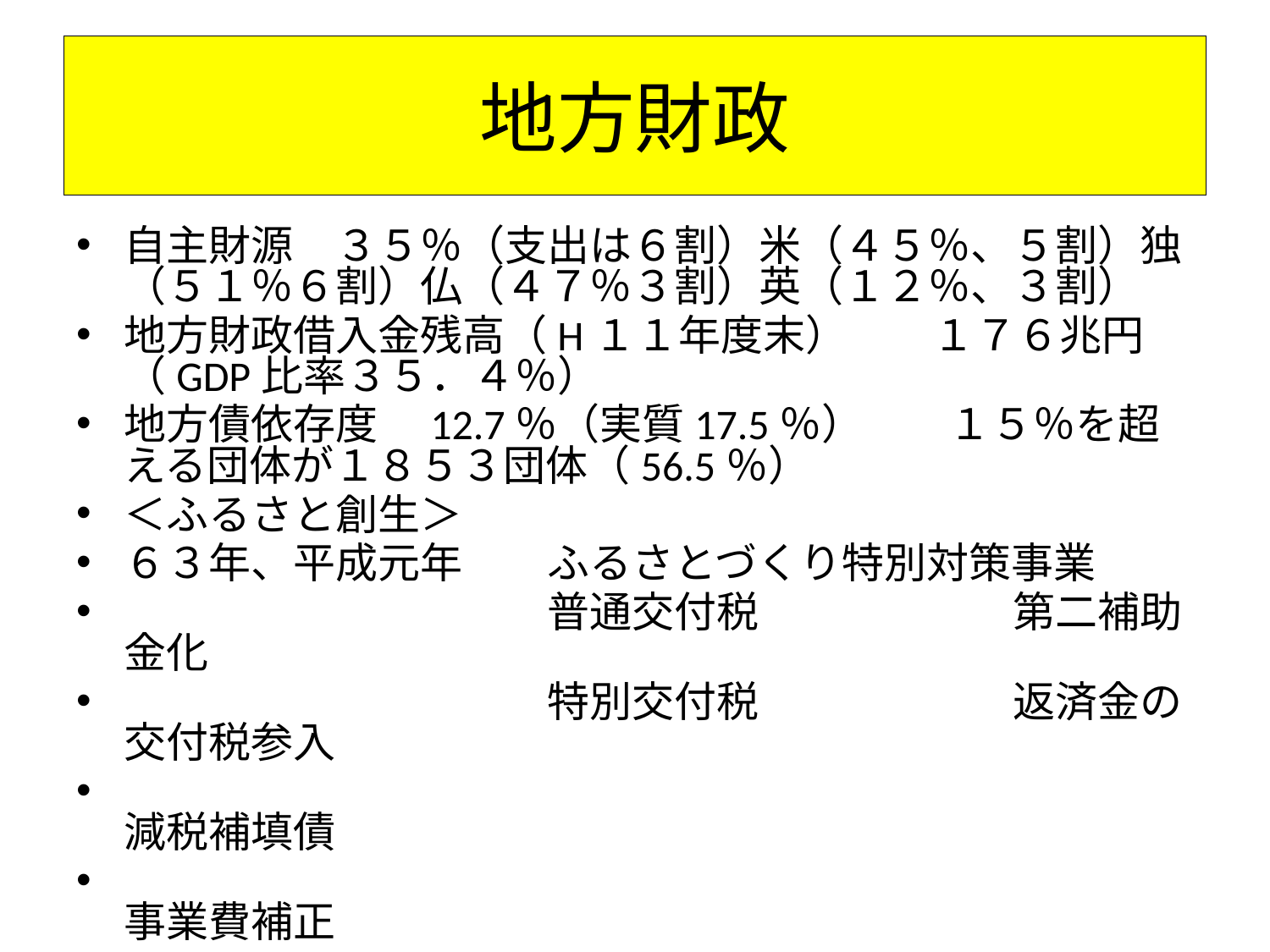

# 地方財政
自主財源　３５％（支出は６割）米（４５％、５割）独（５１％６割）仏（４７％３割）英（１２％、３割）
地方財政借入金残高（H１１年度末）　　１７６兆円（GDP比率３５．４％）
地方債依存度　12.7％（実質17.5％）　　１５％を超える団体が１８５３団体（56.5％）
＜ふるさと創生＞
６３年、平成元年　　ふるさとづくり特別対策事業
　　　　　　　　　　普通交付税　　　　　　第二補助金化
　　　　　　　　　　特別交付税　　　　　　返済金の交付税参入
　　　　　　　　　　　　　　　　　　　　　　　　　減税補填債
　　　　　　　　　　　　　　　　　　　　　　　　　事業費補正